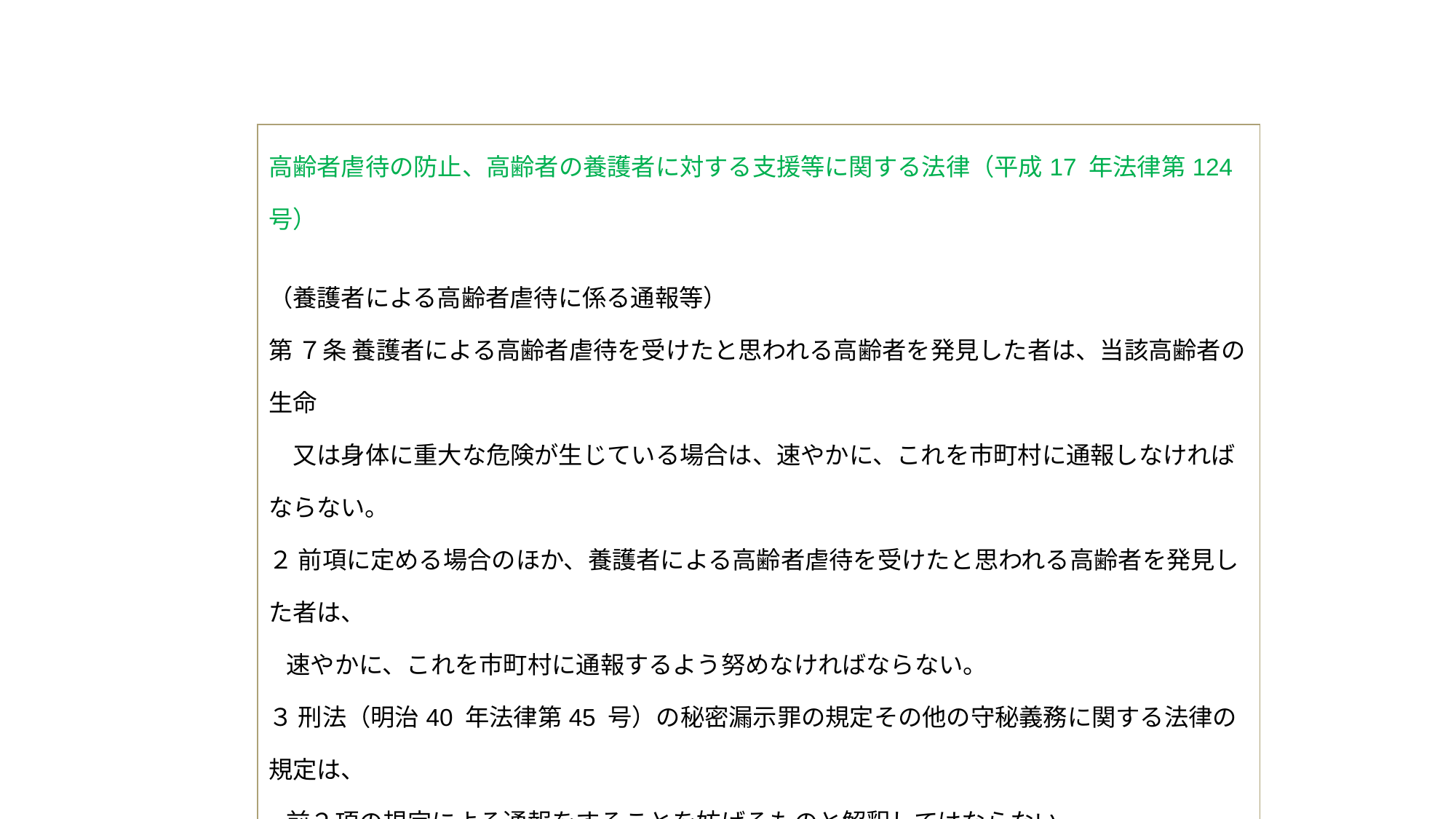

| 高齢者虐待の防止、高齢者の養護者に対する支援等に関する法律（平成17 年法律第124 号） （養護者による高齢者虐待に係る通報等） 第 ７条 養護者による高齢者虐待を受けたと思われる高齢者を発見した者は、当該高齢者の生命 　又は身体に重大な危険が生じている場合は、速やかに、これを市町村に通報しなければならない。 ２ 前項に定める場合のほか、養護者による高齢者虐待を受けたと思われる高齢者を発見した者は、 速やかに、これを市町村に通報するよう努めなければならない。 ３ 刑法（明治40 年法律第45 号）の秘密漏示罪の規定その他の守秘義務に関する法律の規定は、 前２項の規定による通報をすることを妨げるものと解釈してはならない。 第 ８条 市町村が前条第１項若しくは第２項の規定による通報又は次条第１項に規定する届出を受 けた場合においては、当該通報又は届出を受けた市町村の職員は、その職務上知り得た事項で あって当該通報又は届出をした者を特定させるものを漏らしてはならない。 |
| --- |